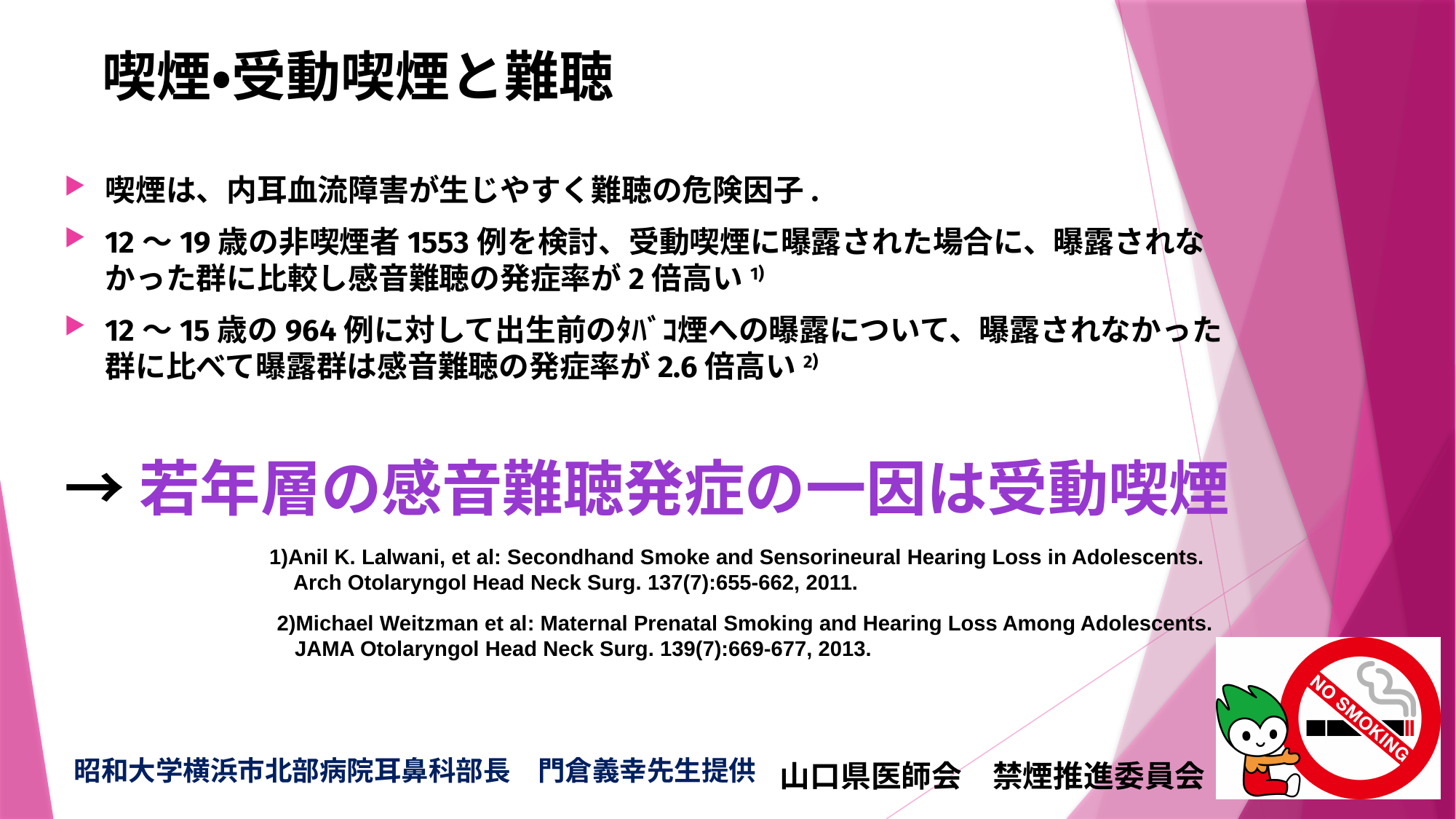

# 喫煙・受動喫煙と難聴

喫煙は、内耳血流障害が生じやすく難聴の危険因子.
12～19歳の非喫煙者1553例を検討、受動喫煙に曝露された場合に、曝露されなかった群に比較し感音難聴の発症率が2倍高い1)
12～15歳の964例に対して出生前のﾀﾊﾞｺ煙への曝露について、曝露されなかった群に比べて曝露群は感音難聴の発症率が2.6倍高い2)

→若年層の感音難聴発症の一因は受動喫煙

1)Anil K. Lalwani, et al: Secondhand Smoke and Sensorineural Hearing Loss in Adolescents.
    Arch Otolaryngol Head Neck Surg. 137(7):655-662, 2011.
2)Michael Weitzman et al: Maternal Prenatal Smoking and Hearing Loss Among Adolescents.
   JAMA Otolaryngol Head Neck Surg. 139(7):669-677, 2013.
昭和大学横浜市北部病院耳鼻科部長　門倉義幸先生提供